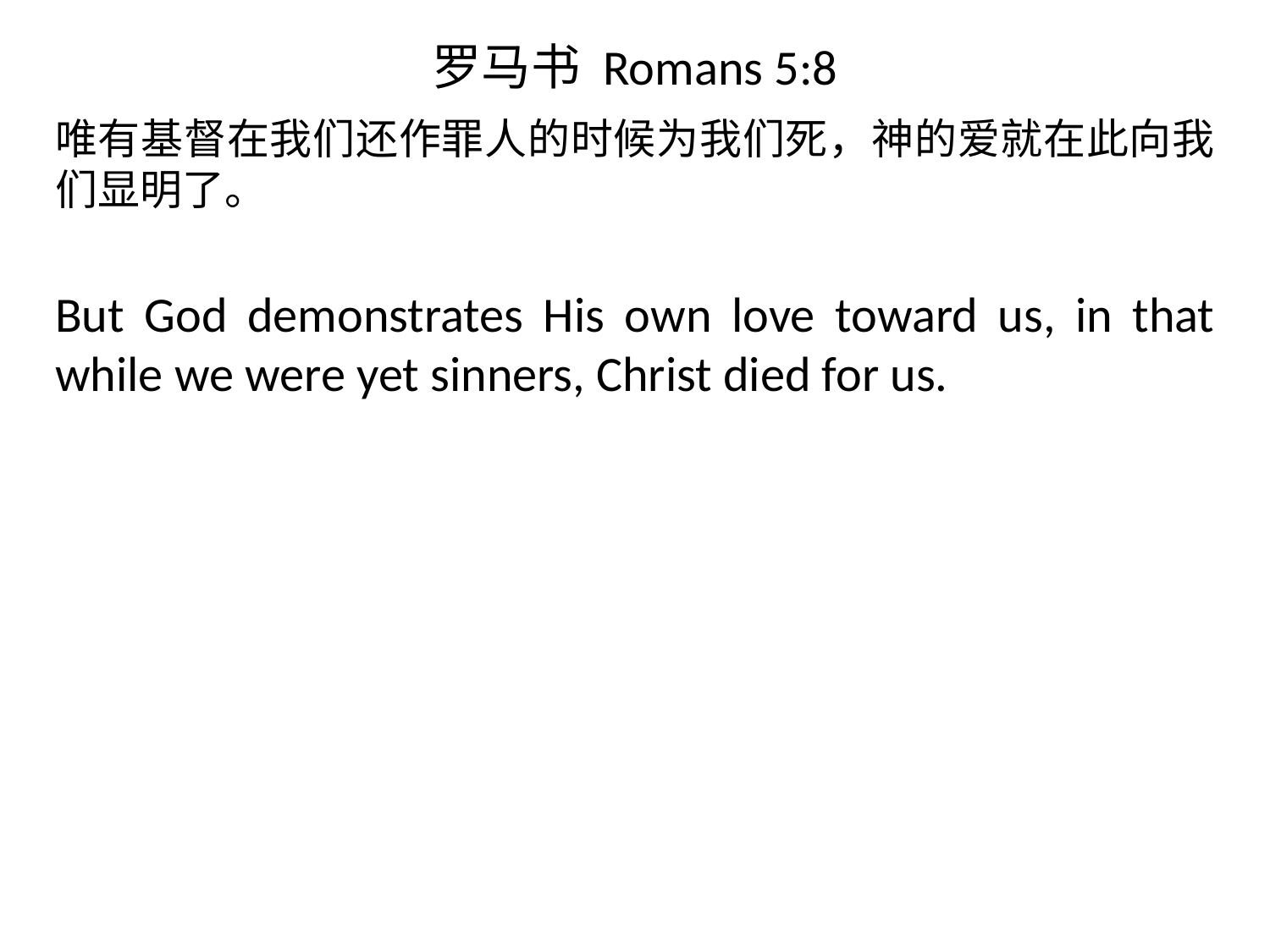

# 罗马书 Romans 5:8
唯有基督在我们还作罪人的时候为我们死，神的爱就在此向我们显明了。

But God demonstrates His own love toward us, in that while we were yet sinners, Christ died for us.